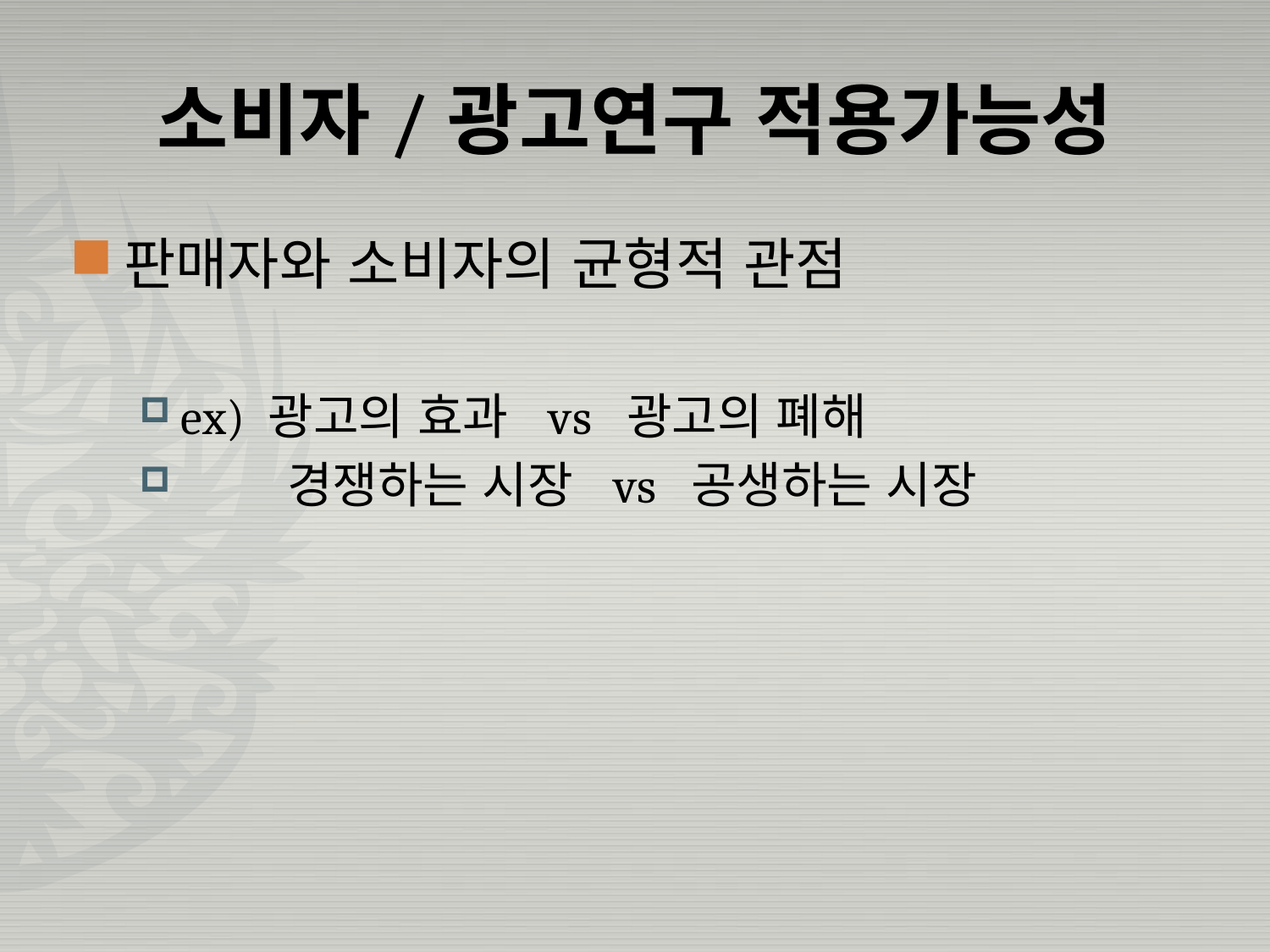

# 소비자/광고연구 적용가능성
판매자와 소비자의 균형적 관점

ex) 광고의 효과  vs  광고의 폐해
       경쟁하는 시장  vs  공생하는 시장